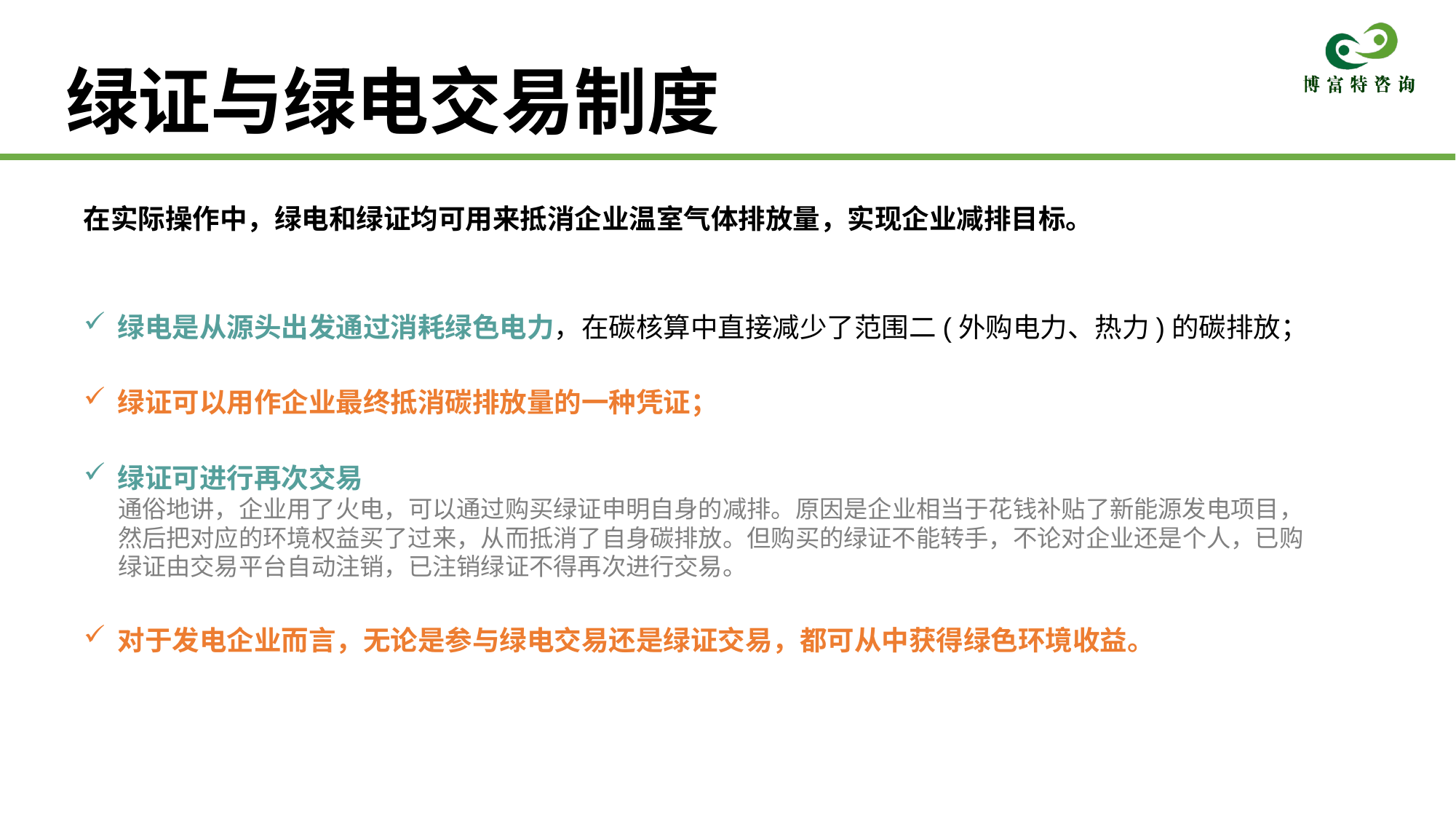

# 绿证与绿电交易制度
在实际操作中，绿电和绿证均可用来抵消企业温室气体排放量，实现企业减排目标。

绿电是从源头出发通过消耗绿色电力，在碳核算中直接减少了范围二(外购电力、热力)的碳排放；
绿证可以用作企业最终抵消碳排放量的一种凭证；
绿证可进行再次交易
通俗地讲，企业用了火电，可以通过购买绿证申明自身的减排。原因是企业相当于花钱补贴了新能源发电项目，然后把对应的环境权益买了过来，从而抵消了自身碳排放。但购买的绿证不能转手，不论对企业还是个人，已购绿证由交易平台自动注销，已注销绿证不得再次进行交易。
对于发电企业而言，无论是参与绿电交易还是绿证交易，都可从中获得绿色环境收益。